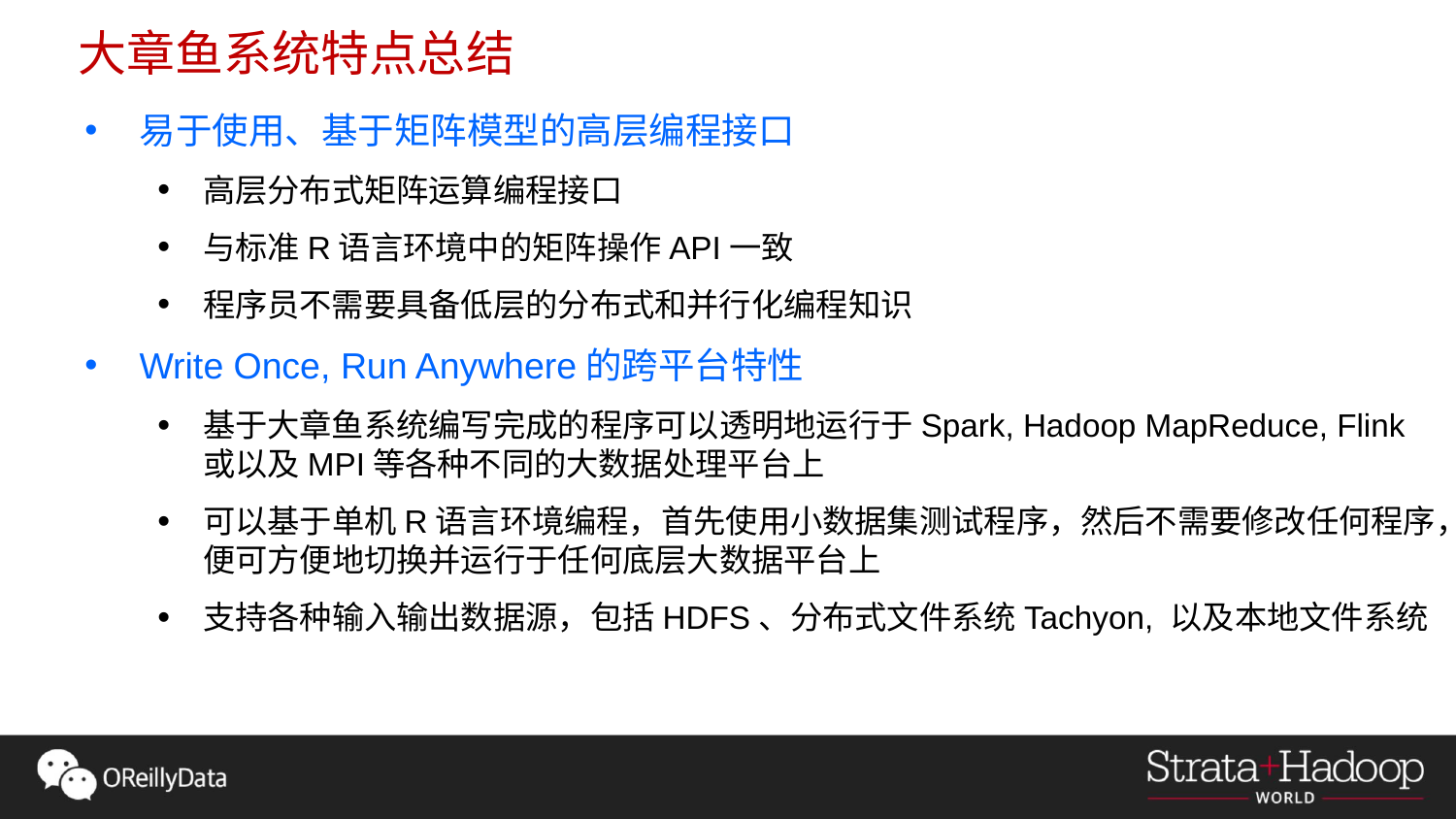

# 大章鱼系统特点总结
易于使用、基于矩阵模型的高层编程接口
高层分布式矩阵运算编程接口
与标准R语言环境中的矩阵操作API一致
程序员不需要具备低层的分布式和并行化编程知识
Write Once, Run Anywhere的跨平台特性
基于大章鱼系统编写完成的程序可以透明地运行于Spark, Hadoop MapReduce, Flink或以及MPI等各种不同的大数据处理平台上
可以基于单机R语言环境编程，首先使用小数据集测试程序，然后不需要修改任何程序，便可方便地切换并运行于任何底层大数据平台上
支持各种输入输出数据源，包括HDFS、分布式文件系统Tachyon, 以及本地文件系统